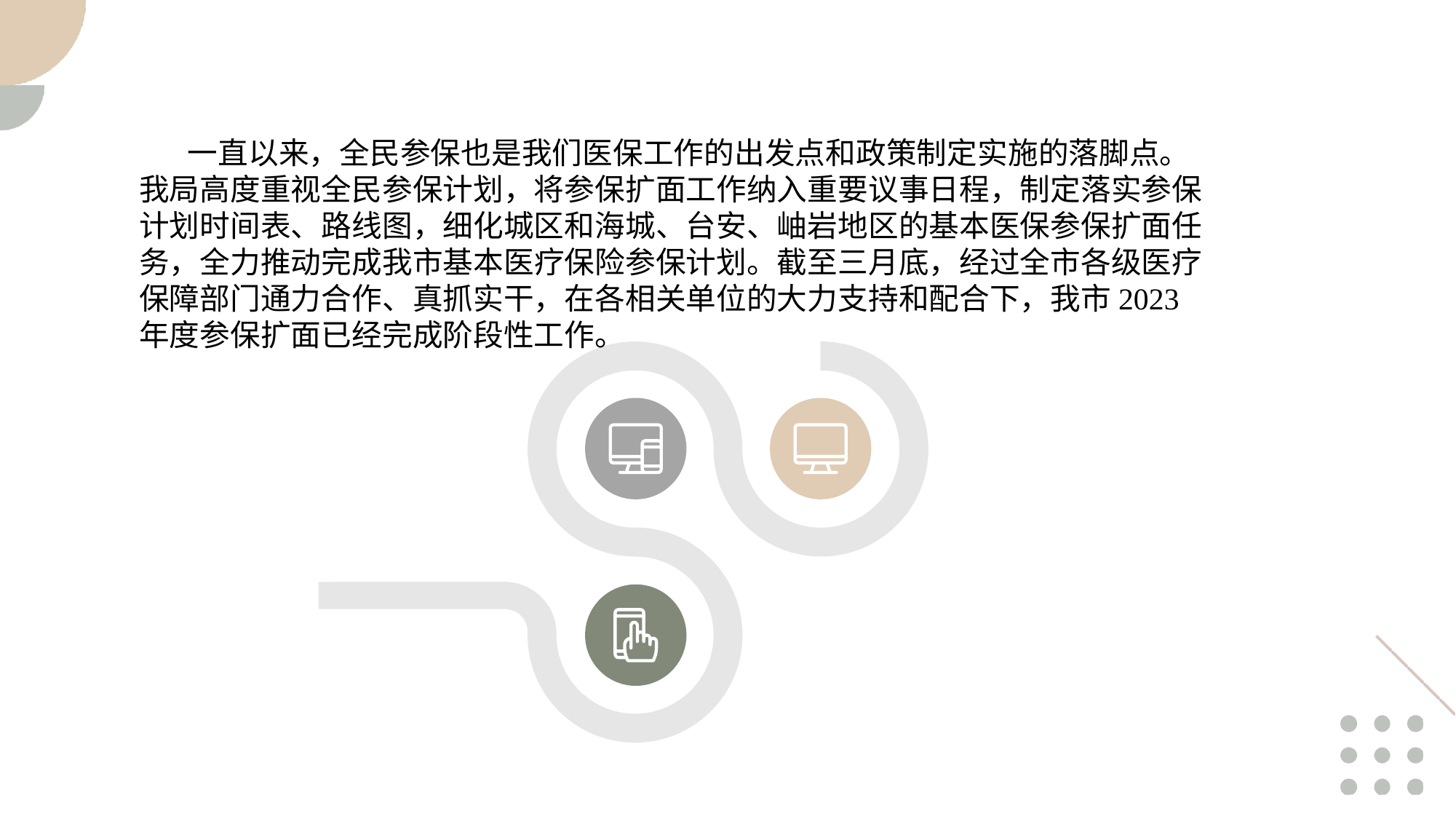

一直以来，全民参保也是我们医保工作的出发点和政策制定实施的落脚点。我局高度重视全民参保计划，将参保扩面工作纳入重要议事日程，制定落实参保计划时间表、路线图，细化城区和海城、台安、岫岩地区的基本医保参保扩面任务，全力推动完成我市基本医疗保险参保计划。截至三月底，经过全市各级医疗保障部门通力合作、真抓实干，在各相关单位的大力支持和配合下，我市2023年度参保扩面已经完成阶段性工作。